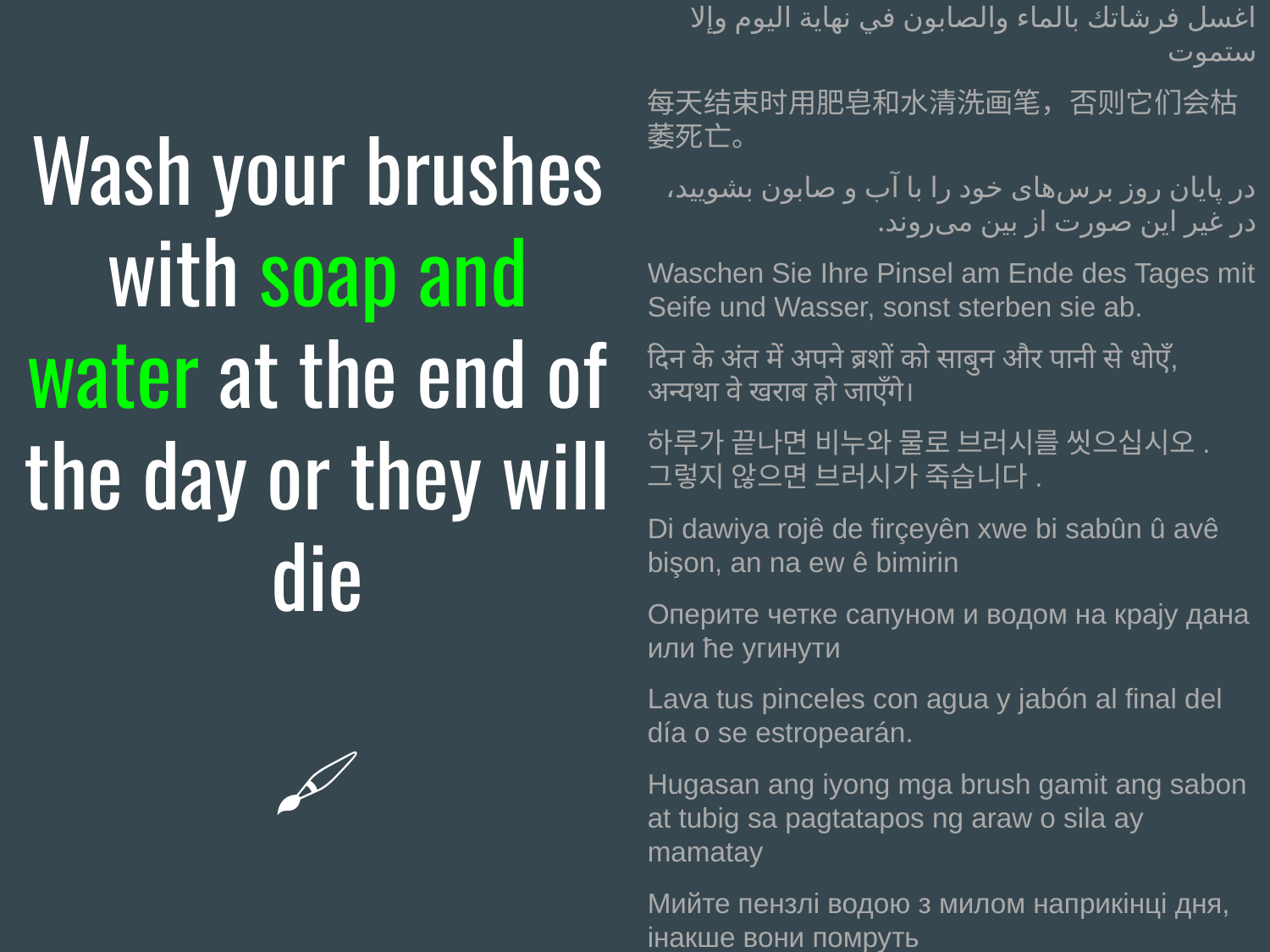

Wash your brushes with soap and water at the end of the day or they will die

🧼🖌️🧼
اغسل فرشاتك بالماء والصابون في نهاية اليوم وإلا ستموت
每天结束时用肥皂和水清洗画笔，否则它们会枯萎死亡。
در پایان روز برس‌های خود را با آب و صابون بشویید، در غیر این صورت از بین می‌روند.
Waschen Sie Ihre Pinsel am Ende des Tages mit Seife und Wasser, sonst sterben sie ab.
दिन के अंत में अपने ब्रशों को साबुन और पानी से धोएँ, अन्यथा वे खराब हो जाएँगे।
하루가 끝나면 비누와 물로 브러시를 씻으십시오. 그렇지 않으면 브러시가 죽습니다.
Di dawiya rojê de firçeyên xwe bi sabûn û avê bişon, an na ew ê bimirin
Оперите четке сапуном и водом на крају дана или ће угинути
Lava tus pinceles con agua y jabón al final del día o se estropearán.
Hugasan ang iyong mga brush gamit ang sabon at tubig sa pagtatapos ng araw o sila ay mamatay
Мийте пензлі водою з милом наприкінці дня, інакше вони помруть